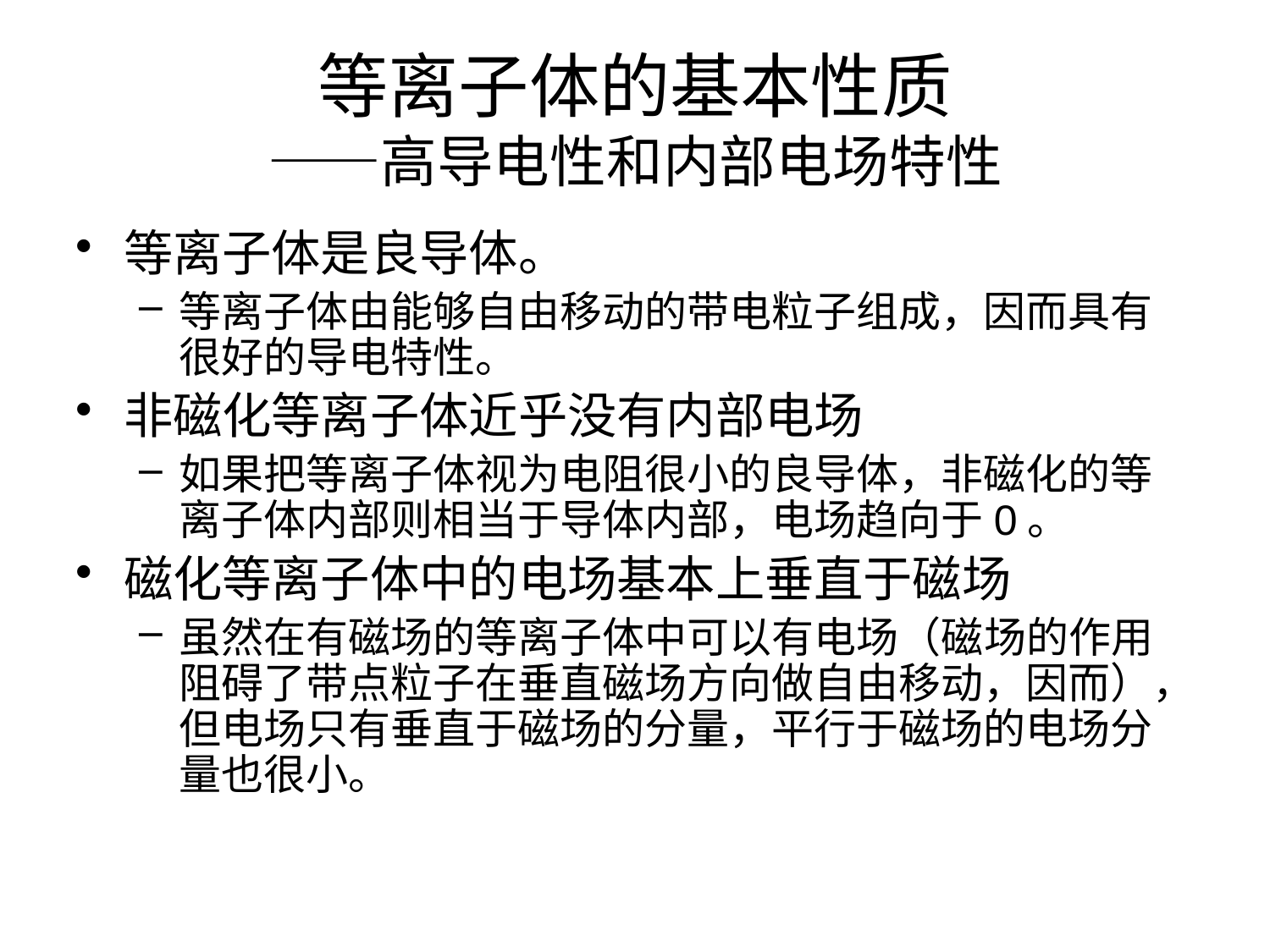

# 等离子体的基本性质 ——高导电性和内部电场特性
等离子体是良导体。
等离子体由能够自由移动的带电粒子组成，因而具有很好的导电特性。
非磁化等离子体近乎没有内部电场
如果把等离子体视为电阻很小的良导体，非磁化的等离子体内部则相当于导体内部，电场趋向于0。
磁化等离子体中的电场基本上垂直于磁场
虽然在有磁场的等离子体中可以有电场（磁场的作用阻碍了带点粒子在垂直磁场方向做自由移动，因而），但电场只有垂直于磁场的分量，平行于磁场的电场分量也很小。